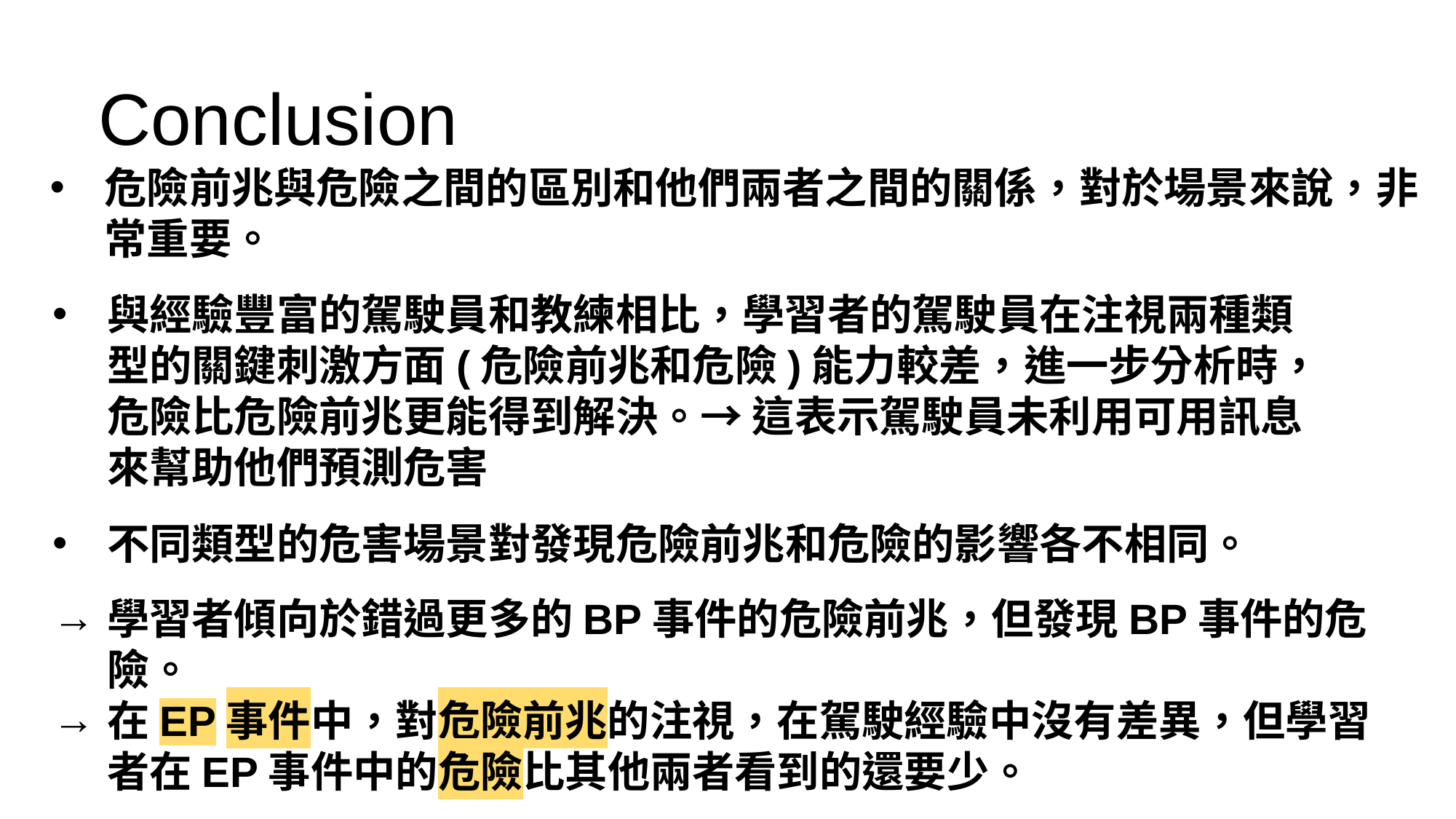

Conclusion
危險前兆與危險之間的區別和他們兩者之間的關係，對於場景來說，非常重要。
與經驗豐富的駕駛員和教練相比，學習者的駕駛員在注視兩種類型的關鍵刺激方面(危險前兆和危險)能力較差，進一步分析時，危險比危險前兆更能得到解決。→ 這表示駕駛員未利用可用訊息來幫助他們預測危害
不同類型的危害場景對發現危險前兆和危險的影響各不相同。
學習者傾向於錯過更多的BP事件的危險前兆，但發現BP事件的危險。
在EP事件中，對危險前兆的注視，在駕駛經驗中沒有差異，但學習者在EP事件中的危險比其他兩者看到的還要少。